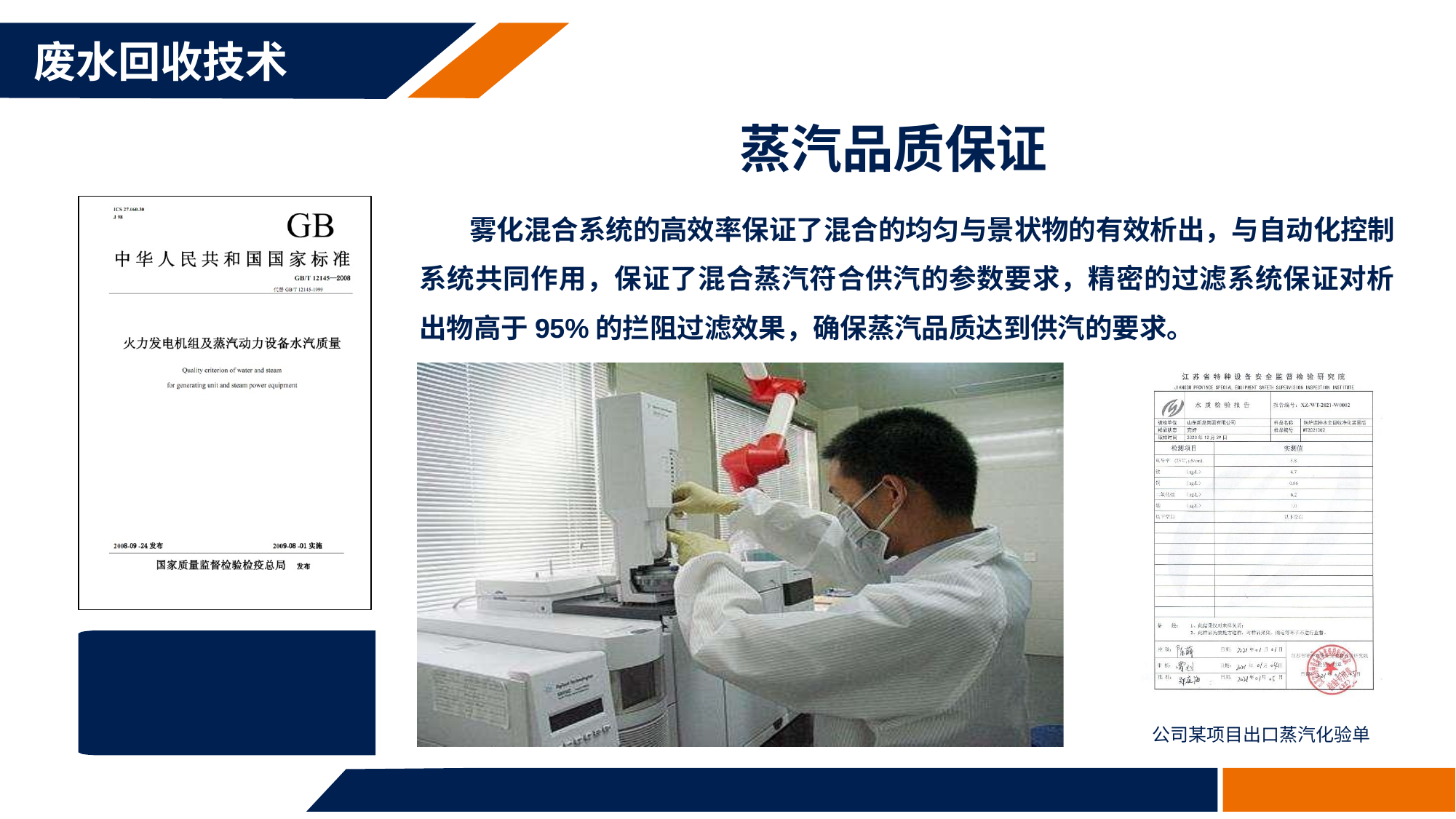

废水回收技术
蒸汽品质保证
雾化混合系统的高效率保证了混合的均匀与景状物的有效析出，与自动化控制系统共同作用，保证了混合蒸汽符合供汽的参数要求，精密的过滤系统保证对析出物高于95%的拦阻过滤效果，确保蒸汽品质达到供汽的要求。

公司某项目出口蒸汽化验单